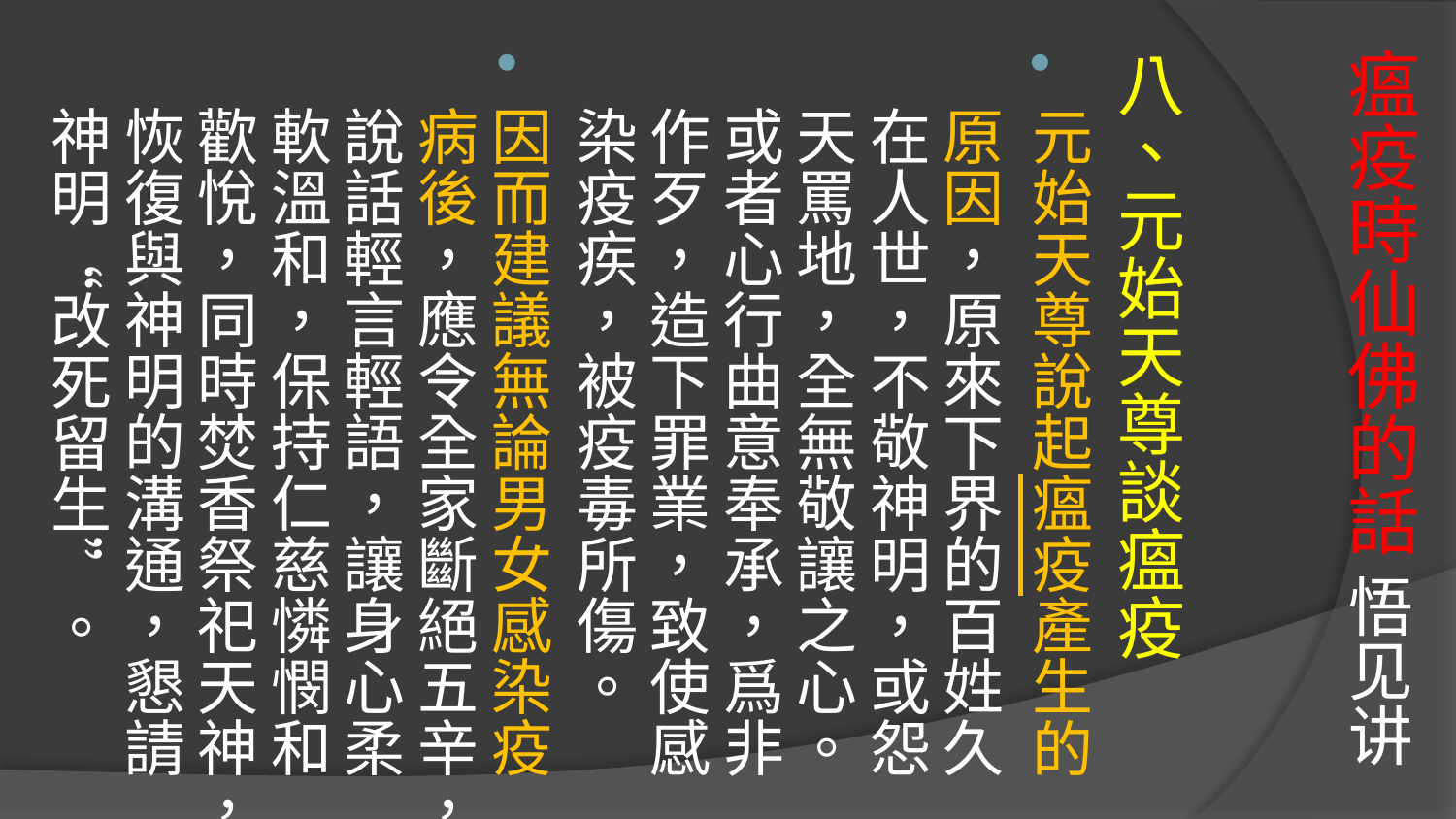

# 瘟疫時仙佛的話 悟见讲
八、元始天尊談瘟疫
元始天尊說起瘟疫產生的原因，原來下界的百姓久在人世，不敬神明，或怨天罵地，全無敬讓之心。或者心行曲意奉承，爲非作歹，造下罪業，致使感染疫疾，被疫毒所傷。
因而建議無論男女感染疫病後，應令全家斷絕五辛，說話輕言輕語，讓身心柔軟溫和，保持仁慈憐憫和歡悅，同時焚香祭祀天神，恢復與神明的溝通，懇請神明“改死留生”。